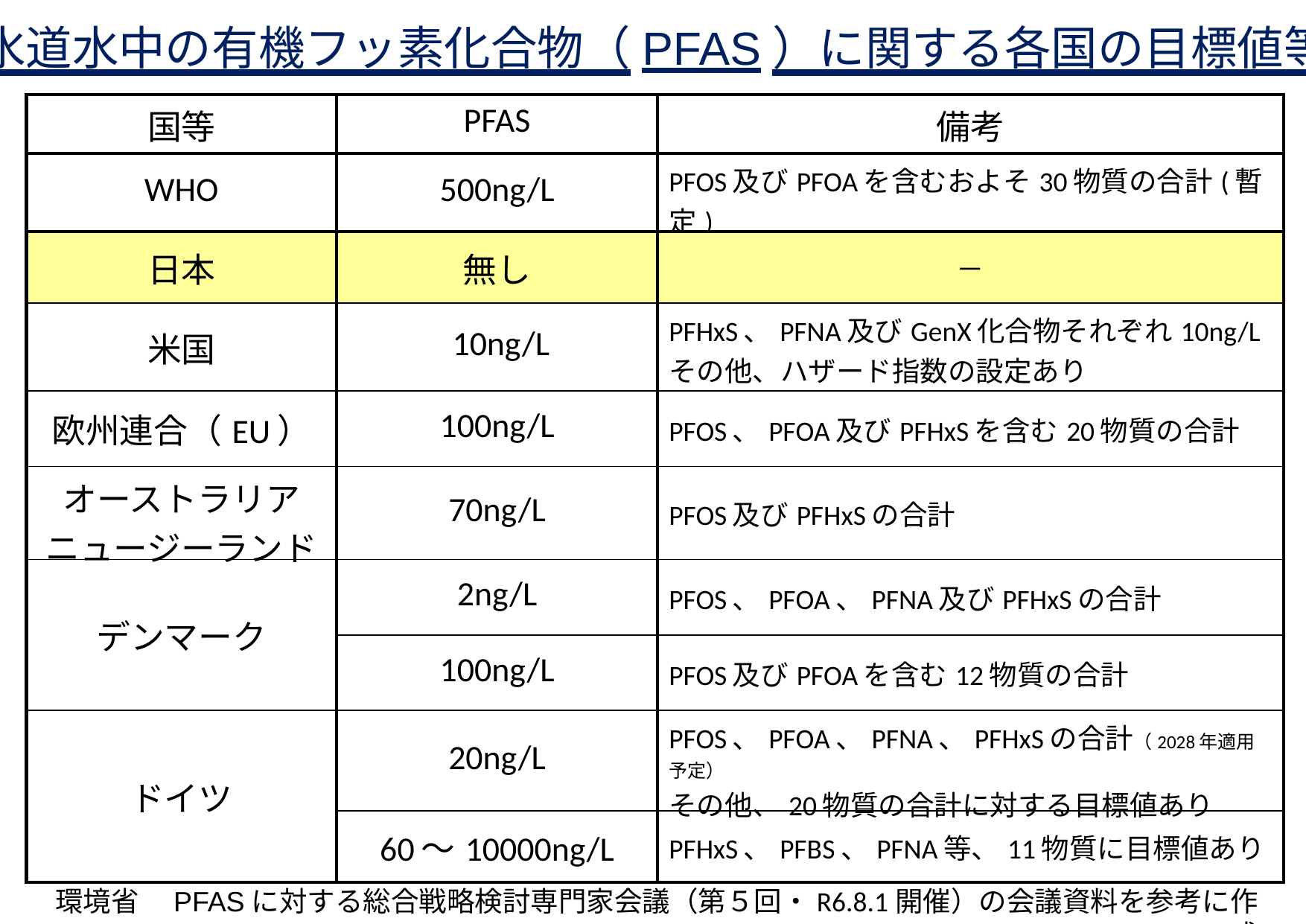

水道水中の有機フッ素化合物（PFAS）に関する各国の目標値等
| 国等 | PFAS | 備考 |
| --- | --- | --- |
| WHO | 500ng/L | PFOS及びPFOAを含むおよそ30物質の合計(暫定) |
| 日本 | 無し | － |
| 米国 | 10ng/L | PFHxS、PFNA及びGenX化合物それぞれ10ng/L その他、ハザード指数の設定あり |
| 欧州連合（EU） | 100ng/L | PFOS、PFOA及びPFHxSを含む20物質の合計 |
| オーストラリア ニュージーランド | 70ng/L | PFOS及びPFHxSの合計 |
| デンマーク | 2ng/L | PFOS、PFOA、PFNA及びPFHxSの合計 |
|  | 100ng/L | PFOS及びPFOAを含む12物質の合計 |
| ドイツ | 20ng/L | PFOS、PFOA、PFNA、PFHxSの合計（2028年適用予定） その他、20物質の合計に対する目標値あり |
|  | 60～10000ng/L | PFHxS、PFBS、PFNA等、11物質に目標値あり |
環境省　PFASに対する総合戦略検討専門家会議（第５回・R6.8.1開催）の会議資料を参考に作成